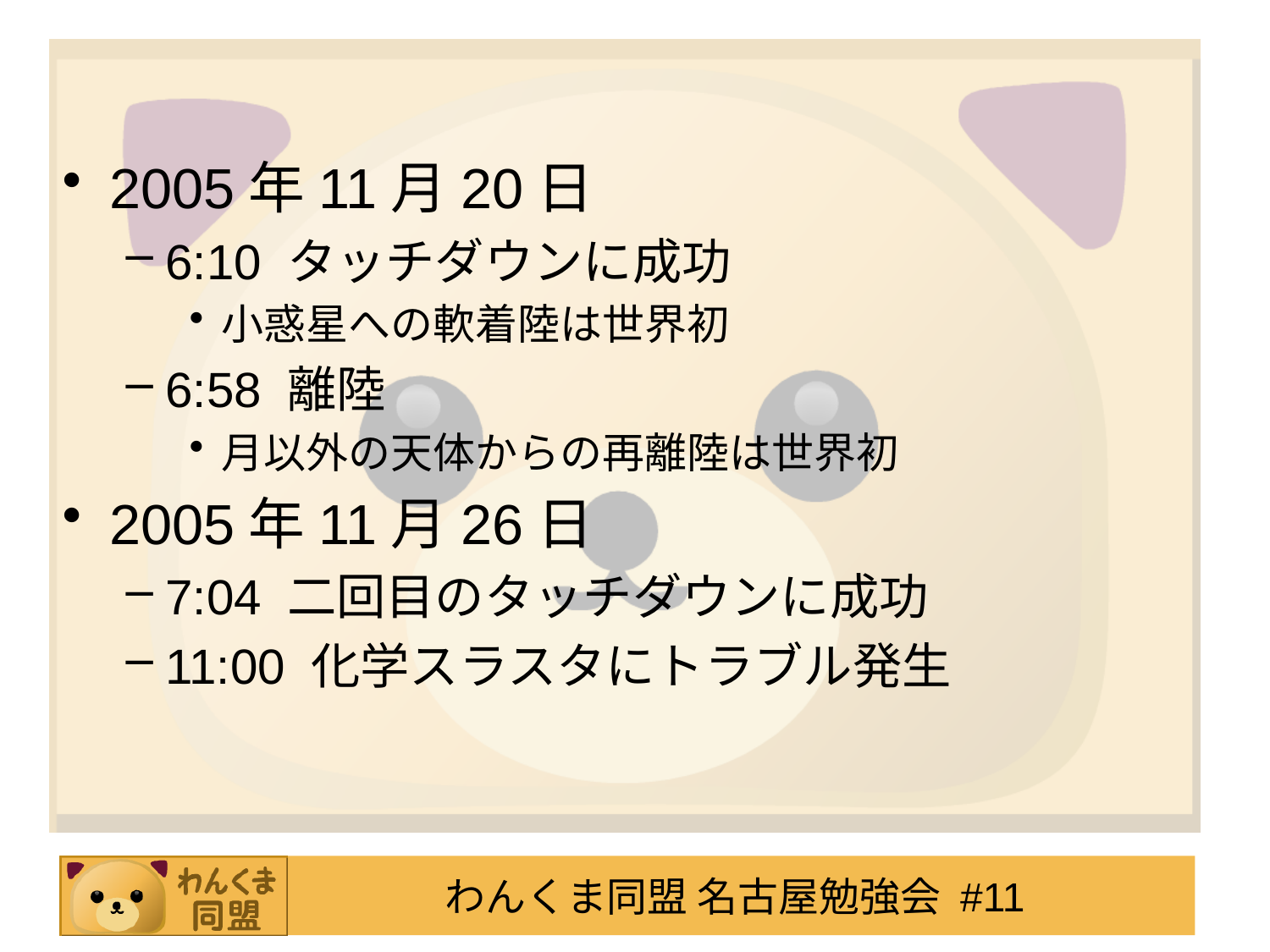

#
2005年11月20日
6:10 タッチダウンに成功
小惑星への軟着陸は世界初
6:58 離陸
月以外の天体からの再離陸は世界初
2005年11月26日
7:04 二回目のタッチダウンに成功
11:00 化学スラスタにトラブル発生